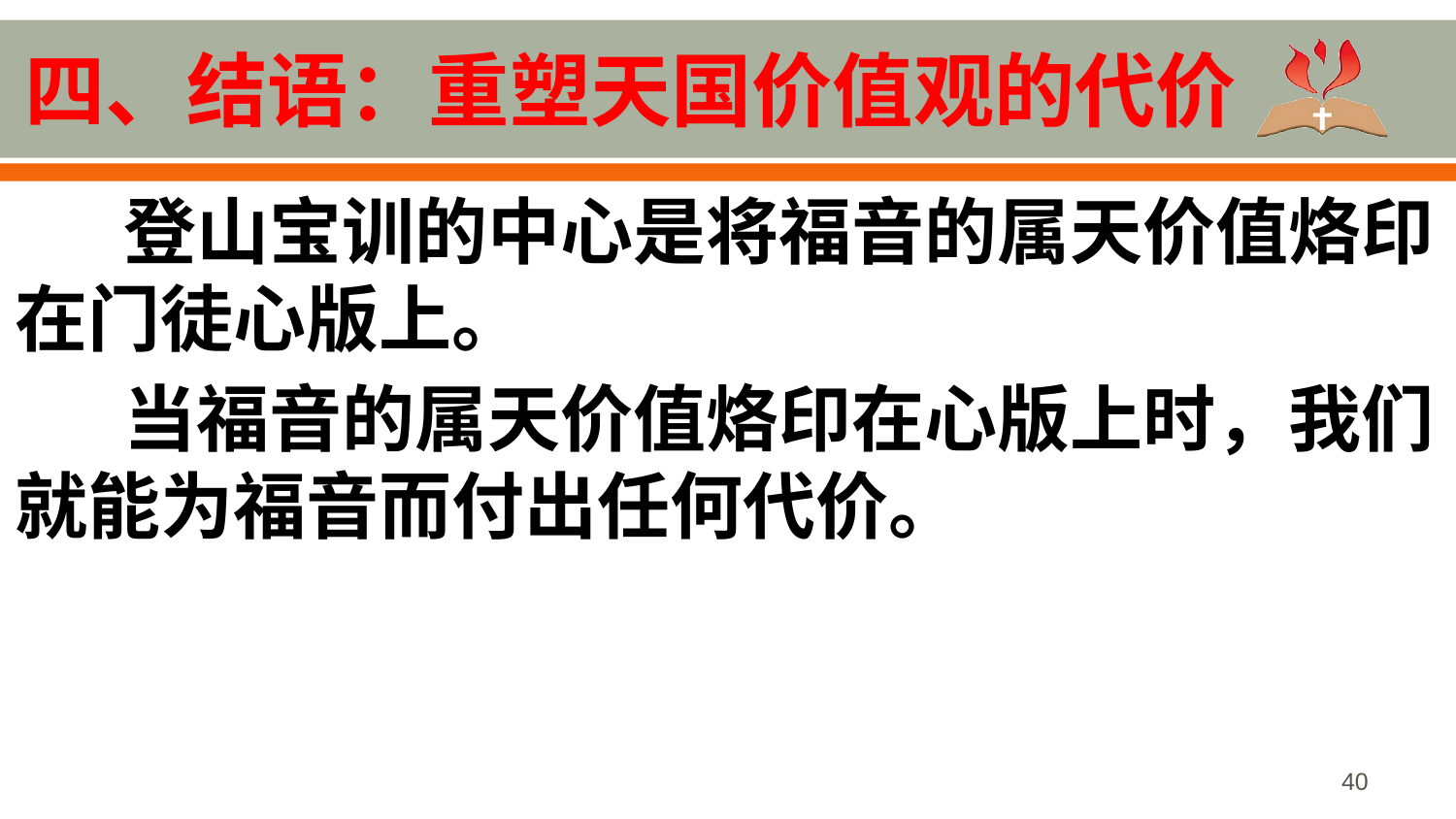

# 四、结语：重塑天国价值观的代价
登山宝训的中心是将福音的属天价值烙印在门徒心版上。
当福音的属天价值烙印在心版上时，我们就能为福音而付出任何代价。

40